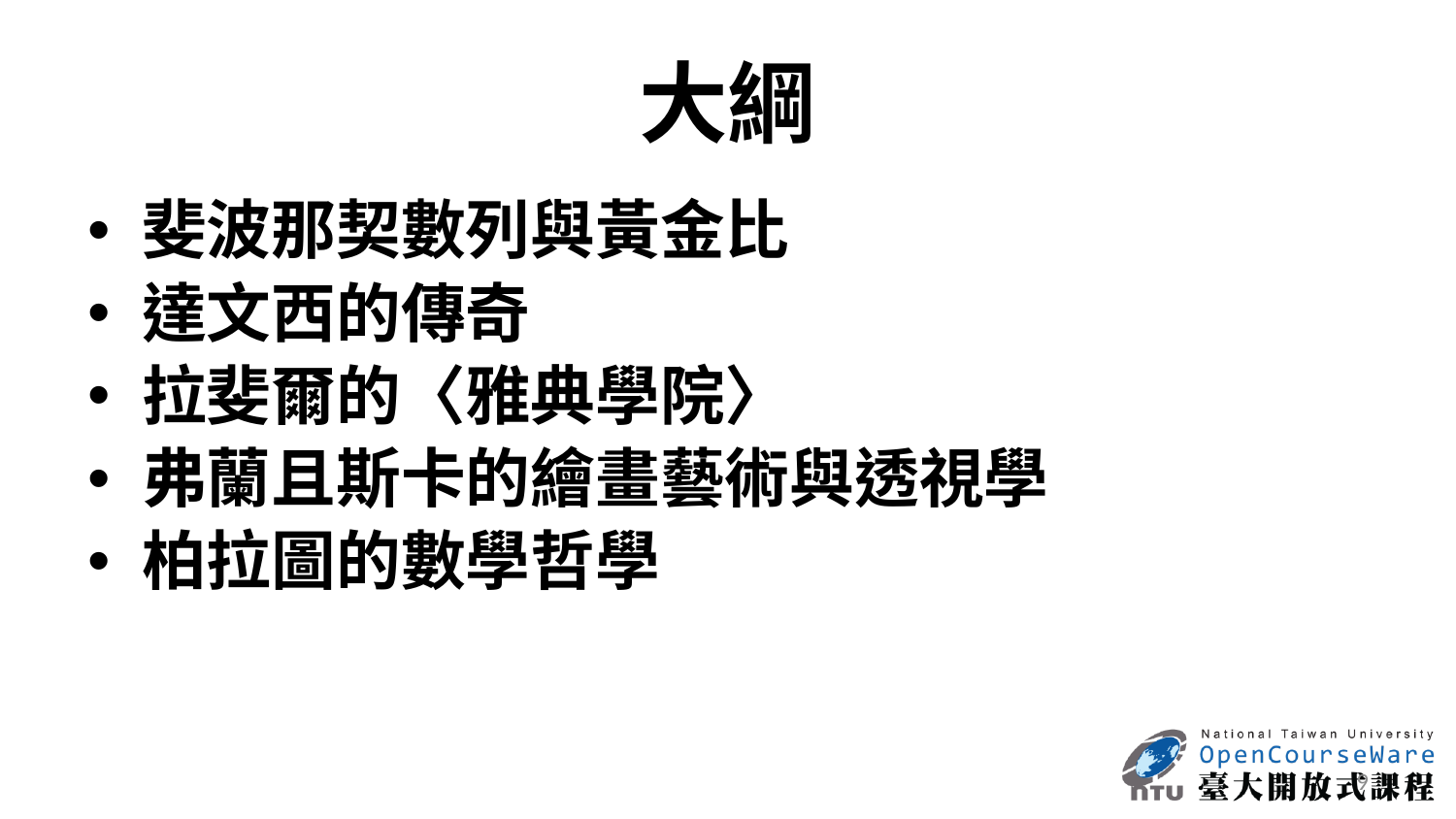

# 大綱
斐波那契數列與黃金比
達文西的傳奇
拉斐爾的〈雅典學院〉
弗蘭且斯卡的繪畫藝術與透視學
柏拉圖的數學哲學
9